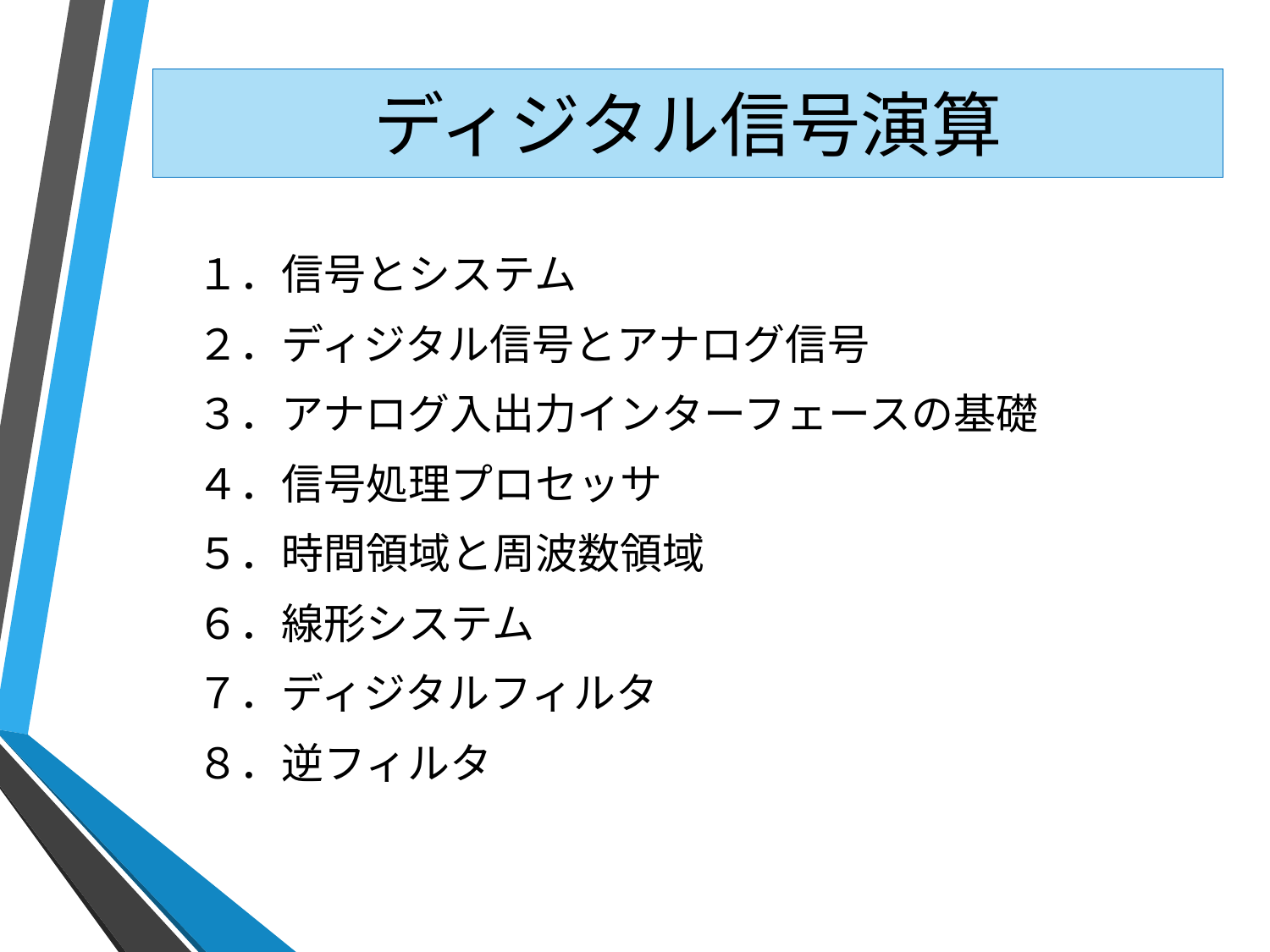

# ディジタル信号演算
１．信号とシステム
２．ディジタル信号とアナログ信号
３．アナログ入出力インターフェースの基礎
４．信号処理プロセッサ
５．時間領域と周波数領域
６．線形システム
７．ディジタルフィルタ
８．逆フィルタ